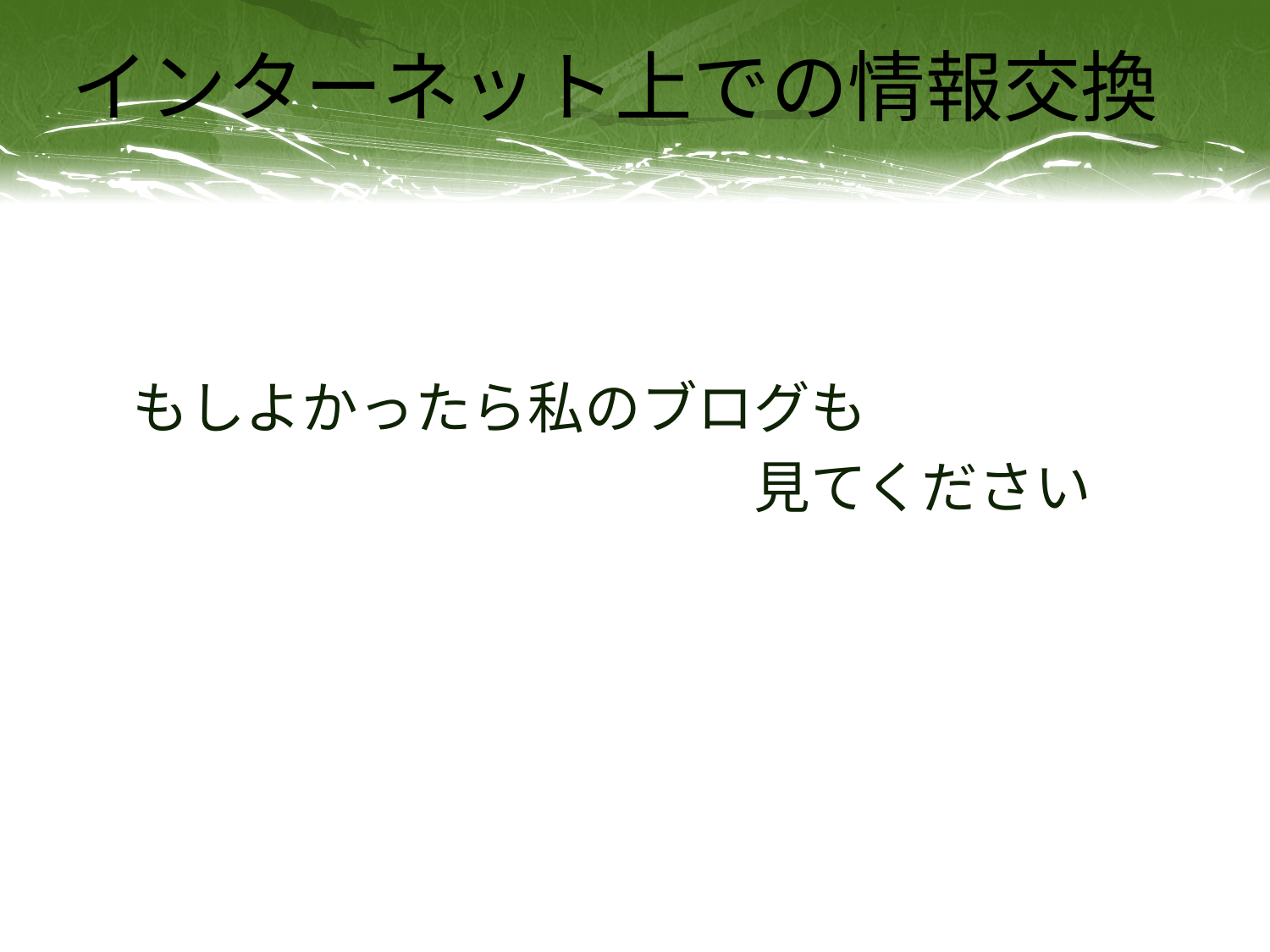

# インターネット上での情報交換

　もしよかったら私のブログも
　　　　　　　　　　　　見てください